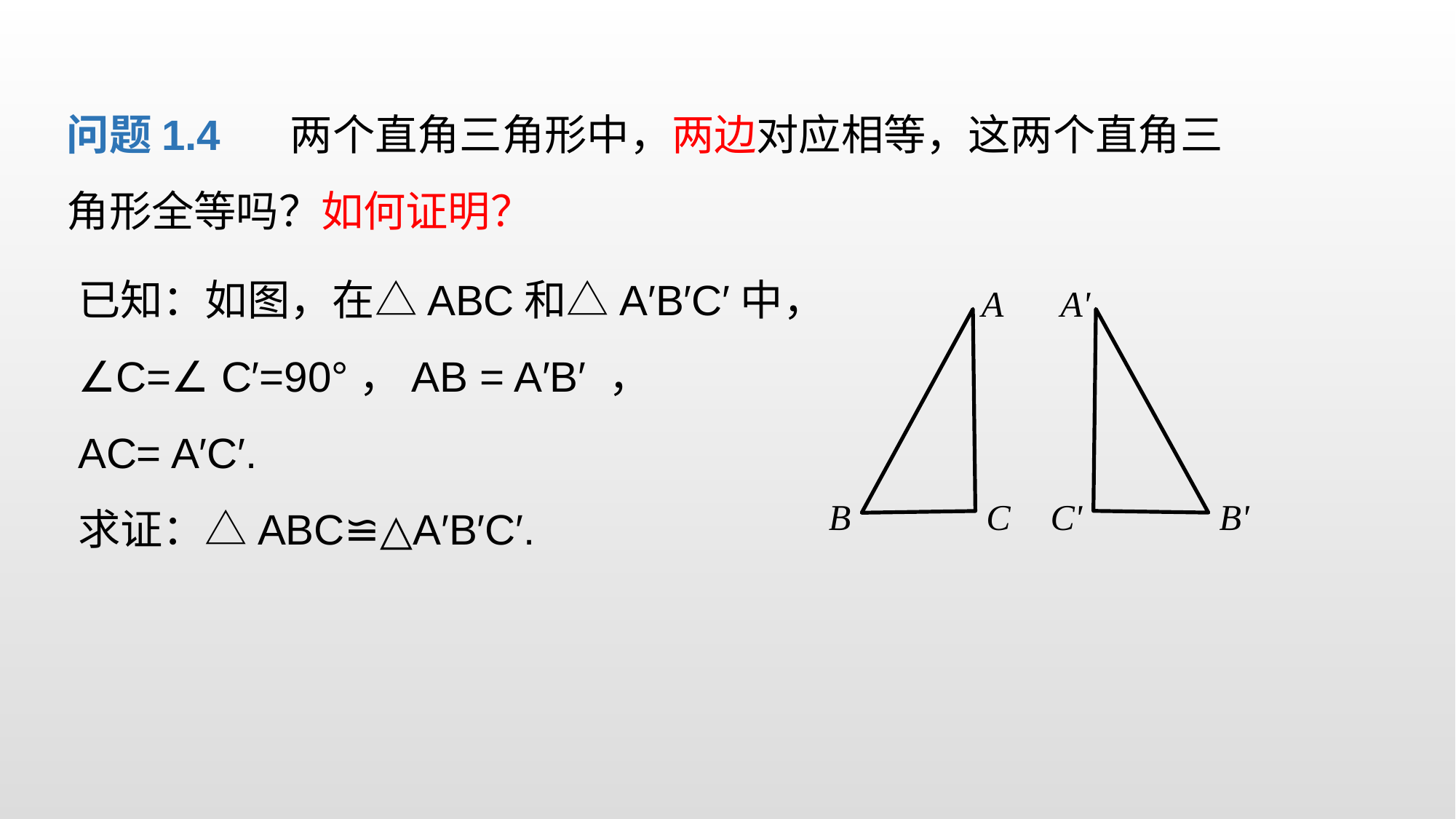

问题1.4     两个直角三角形中，两边对应相等，这两个直角三角形全等吗？如何证明？
已知：如图，在△ABC和△A′B′C′中，
∠C=∠ C′=90°，AB = A′B′ ，
AC= A′C′.
求证：△ABC≌△A′B′C′.

A

B
C
A'

C'
B'